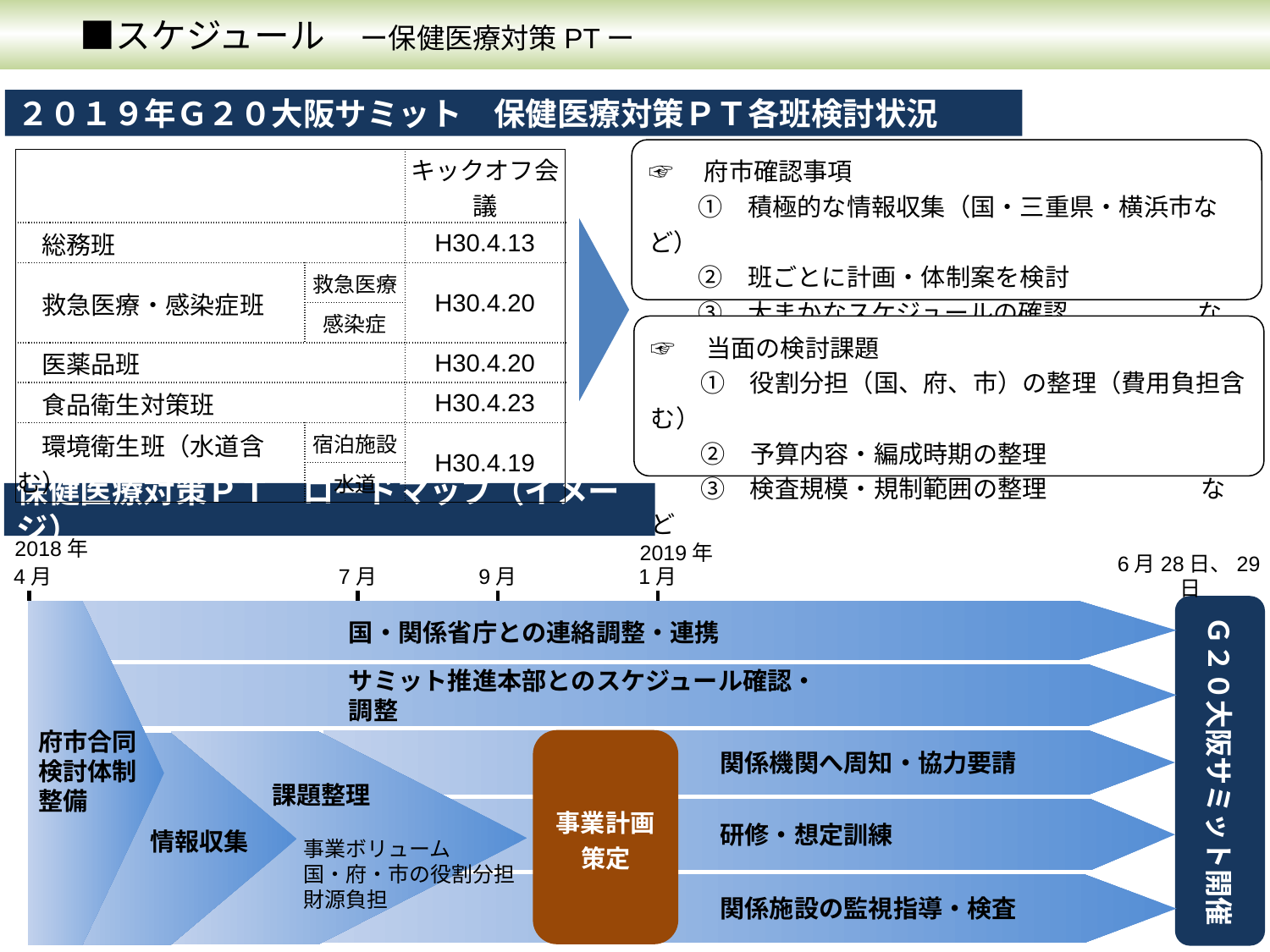

■スケジュール　ー保健医療対策PTー
２０１９年Ｇ２０大阪サミット　保健医療対策ＰＴ各班検討状況
☞　府市確認事項
　　①　積極的な情報収集（国・三重県・横浜市など）
　　②　班ごとに計画・体制案を検討
　　③　大まかなスケジュールの確認 　　　　　など
|  |  | キックオフ会議 |
| --- | --- | --- |
| 総務班 |  | H30.4.13 |
| 救急医療・感染症班 | 救急医療 | H30.4.20 |
|  | 感染症 |  |
| 医薬品班 |  | H30.4.20 |
| 食品衛生対策班 |  | H30.4.23 |
| 環境衛生班（水道含む） | 宿泊施設 | H30.4.19 |
|  | 水道 |  |

☞　当面の検討課題
　　①　役割分担（国、府、市）の整理（費用負担含む）
　　②　予算内容・編成時期の整理
　　③　検査規模・規制範囲の整理 　　　　　　など
保健医療対策ＰＴ　ロードマップ（イメージ）
2018年
2019年
1月
6月28日、29日
4月
7月
9月
Ｇ２０大阪サミット開催

国・関係省庁との連絡調整・連携

府市合同
検討体制
整備
事業計画
策定

関係機関へ周知・協力要請
課題整理

事業ボリューム
国・府・市の役割分担
財源負担
研修・想定訓練
情報収集

関係施設の監視指導・検査
サミット推進本部とのスケジュール確認・調整